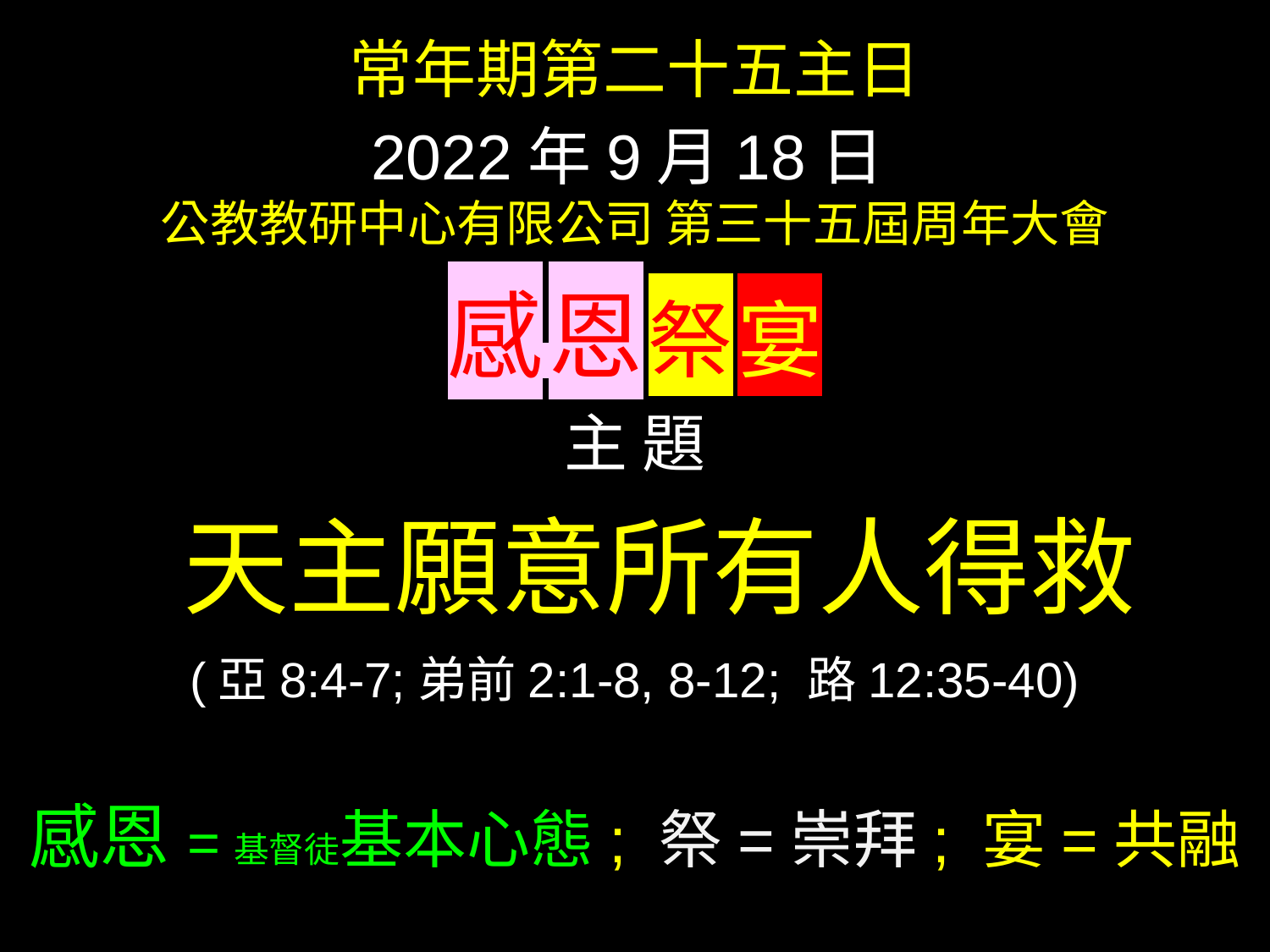

常年期第二十五主日
2022年9月18日
公教教研中心有限公司 第三十五屆周年大會

感 恩 祭 宴

主 題
 天主願意所有人得救
(亞8:4-7;弟前2:1-8, 8-12; 路12:35-40)

感恩=基督徒基本心態; 祭=崇拜; 宴=共融